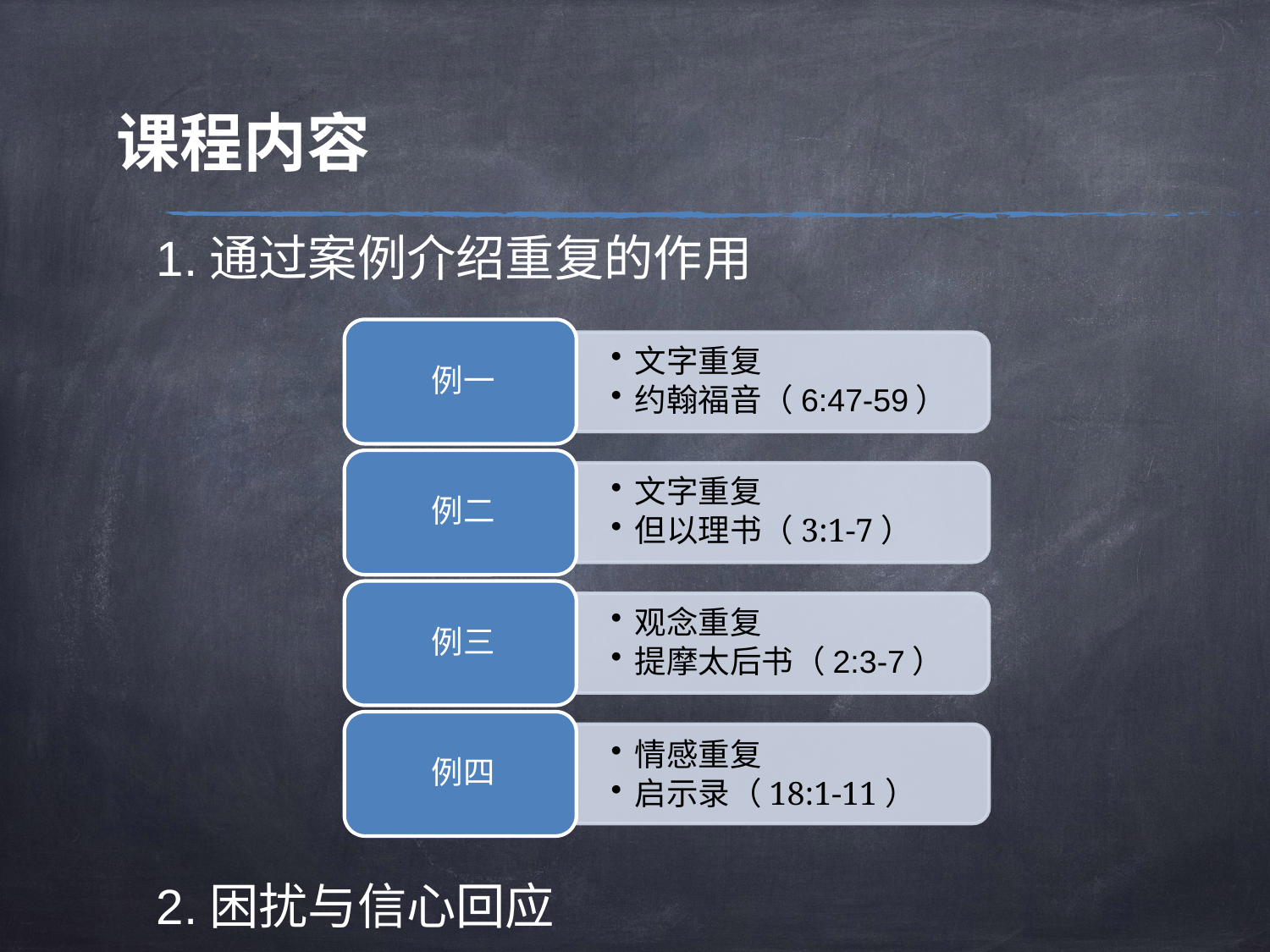

#
课程内容

1.通过案例介绍重复的作用
文字重复
约翰福音（6:47-59）
例一
文字重复
但以理书（3:1-7）
例二
观念重复
提摩太后书（2:3-7）
例三

情感重复
启示录（18:1-11）

例四
2.困扰与信心回应